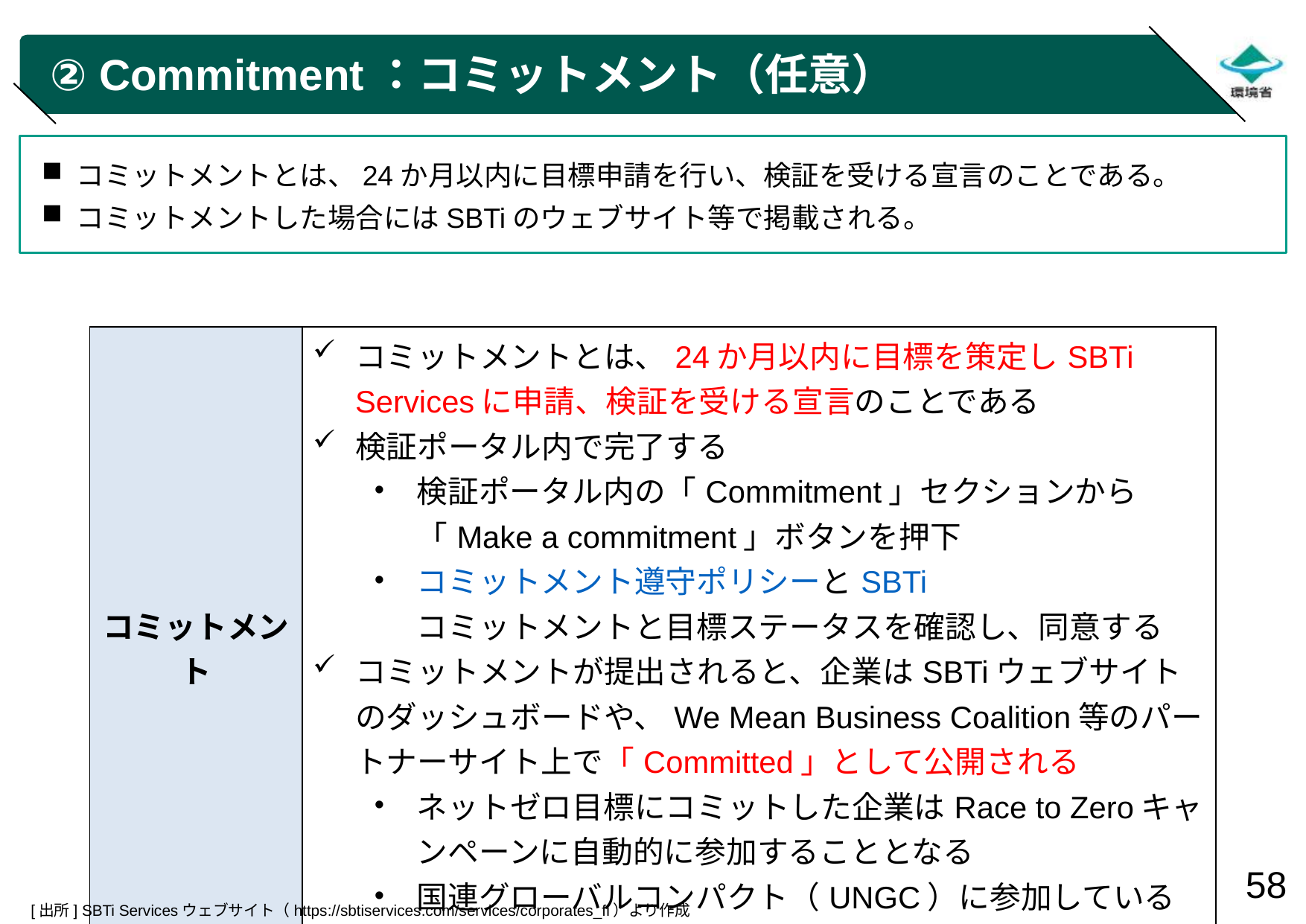

# ② Commitment：コミットメント（任意）
コミットメントとは、24か月以内に目標申請を行い、検証を受ける宣言のことである。
コミットメントした場合にはSBTiのウェブサイト等で掲載される。
| コミットメント | コミットメントとは、24か月以内に目標を策定しSBTi Servicesに申請、検証を受ける宣言のことである 検証ポータル内で完了する 検証ポータル内の「Commitment」セクションから「Make a commitment」ボタンを押下 コミットメント遵守ポリシーとSBTiコミットメントと目標ステータスを確認し、同意する コミットメントが提出されると、企業はSBTiウェブサイトのダッシュボードや、We Mean Business Coalition等のパートナーサイト上で「Committed」として公開される ネットゼロ目標にコミットした企業はRace to Zeroキャンペーンに自動的に参加することとなる 国連グローバルコンパクト（UNGC）に参加している場合はForward Faster Initiativeの下でも認知される |
| --- | --- |
[出所] SBTi Servicesウェブサイト（https://sbtiservices.com/services/corporates_fi）より作成